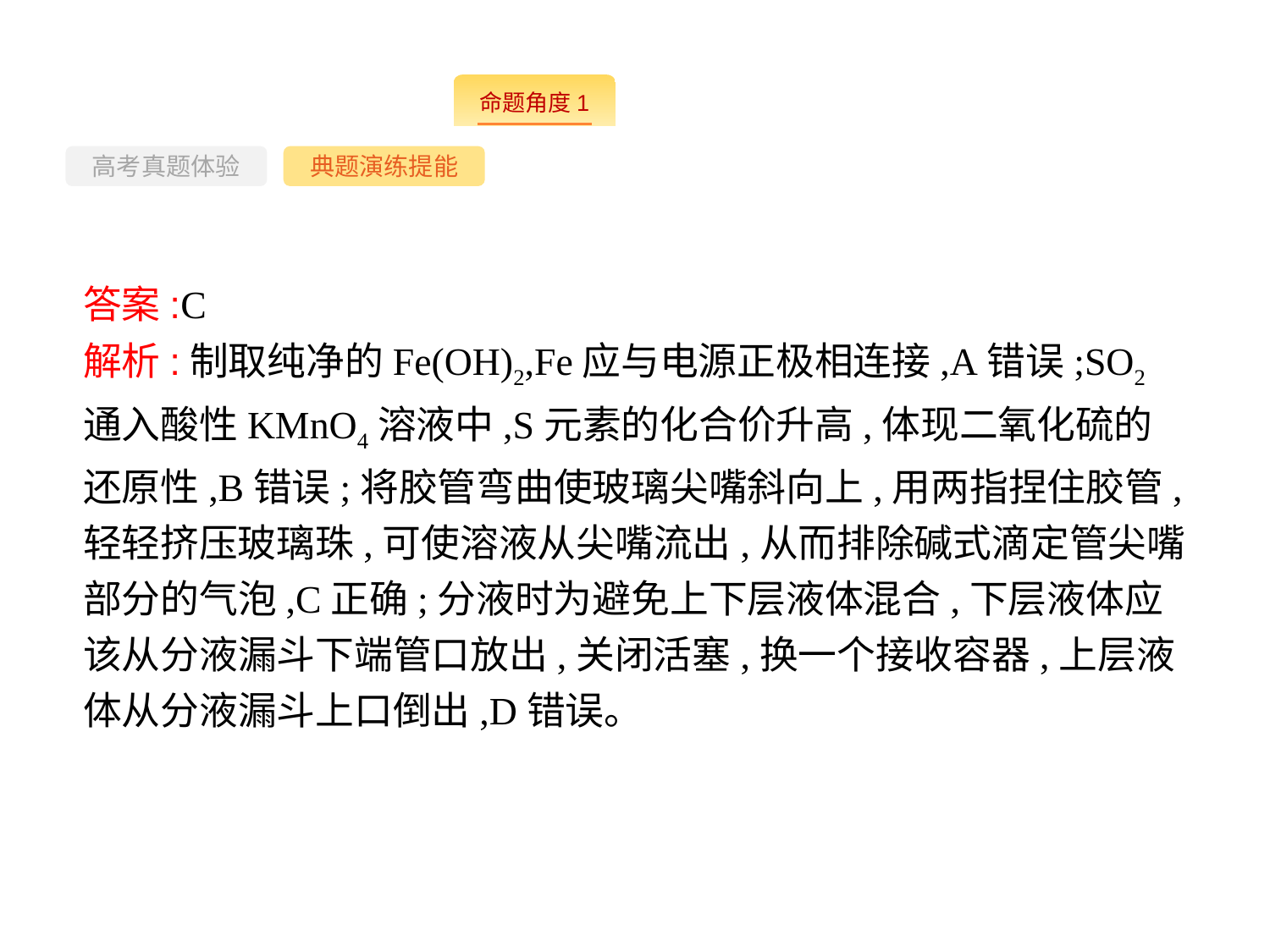

-34-
高考真题体验
典题演练提能
答案:C
解析:制取纯净的Fe(OH)2,Fe应与电源正极相连接,A错误;SO2通入酸性KMnO4溶液中,S元素的化合价升高,体现二氧化硫的还原性,B错误;将胶管弯曲使玻璃尖嘴斜向上,用两指捏住胶管,轻轻挤压玻璃珠,可使溶液从尖嘴流出,从而排除碱式滴定管尖嘴部分的气泡,C正确;分液时为避免上下层液体混合,下层液体应该从分液漏斗下端管口放出,关闭活塞,换一个接收容器,上层液体从分液漏斗上口倒出,D错误。